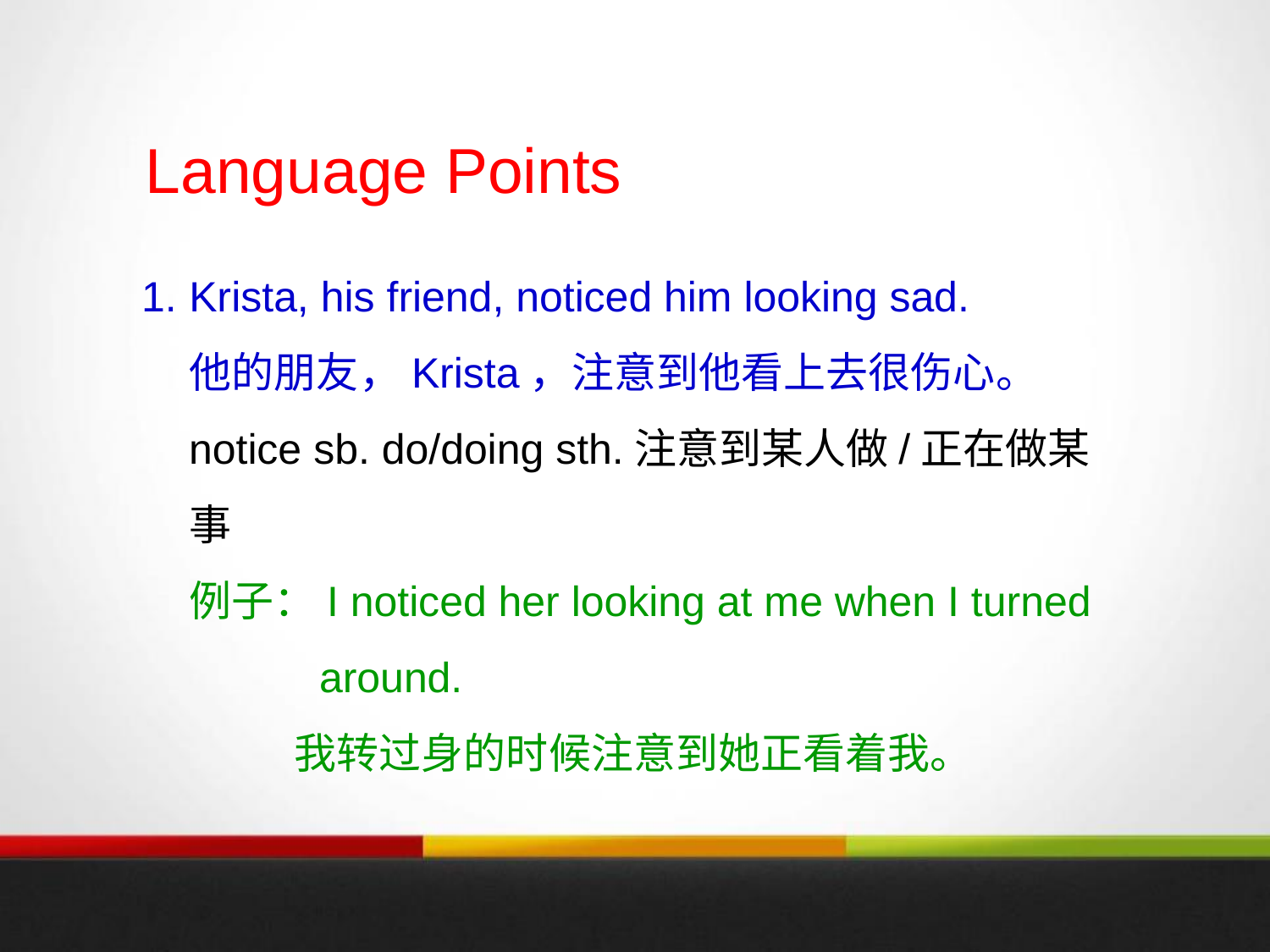

Language Points
Krista, his friend, noticed him looking sad.
    他的朋友，Krista，注意到他看上去很伤心。
    notice sb. do/doing sth.注意到某人做/正在做某事
    例子：I noticed her looking at me when I turned
               around.
               我转过身的时候注意到她正看着我。